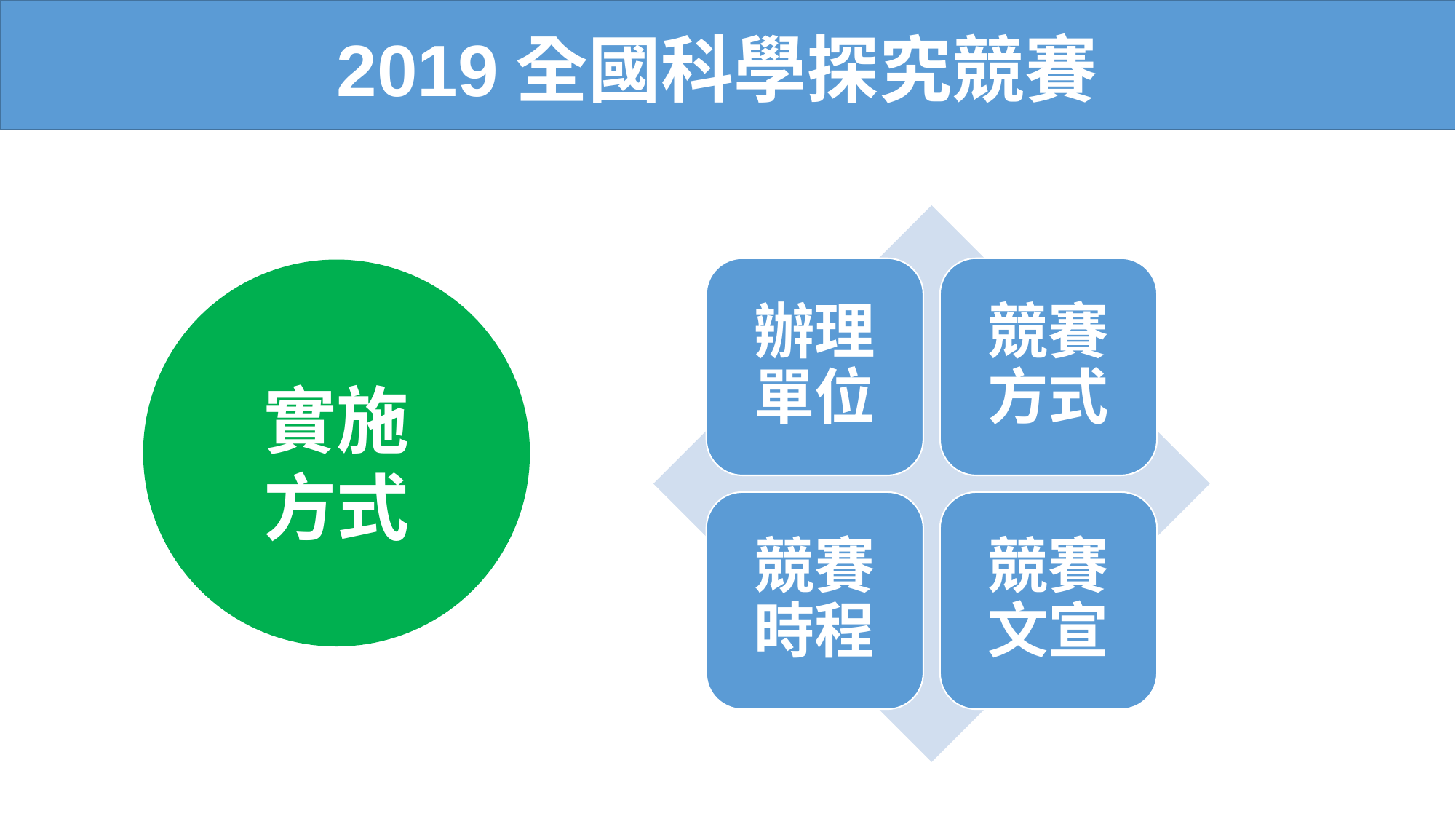

2019全國科學探究競賽

辦理單位
競賽方式

實施
方式
競賽時程
競賽文宣
標題C